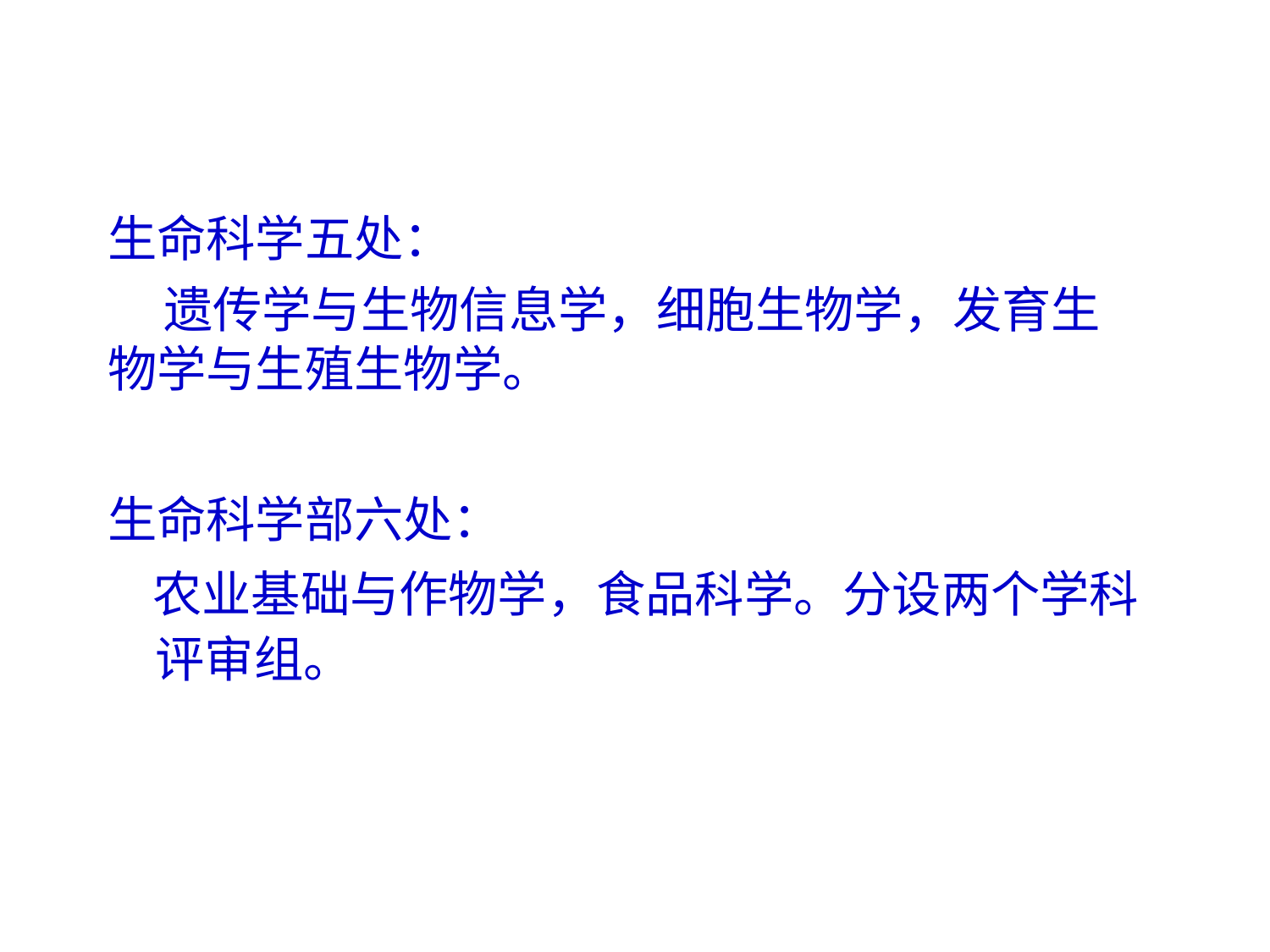

生命科学五处：
    遗传学与生物信息学，细胞生物学，发育生物学与生殖生物学。
生命科学部六处：
   农业基础与作物学，食品科学。分设两个学科评审组。